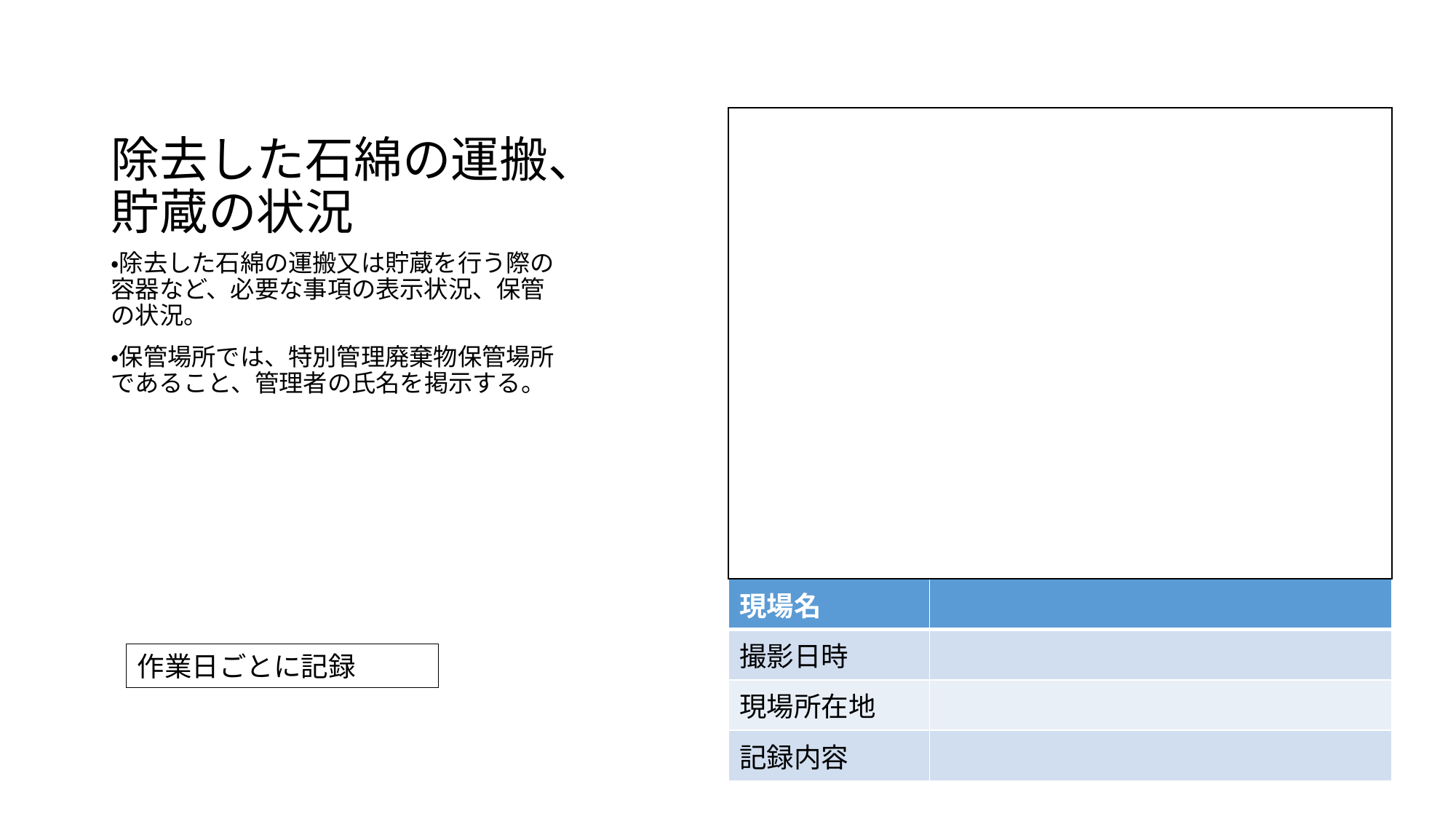

# 除去した石綿の運搬、貯蔵の状況

・除去した石綿の運搬又は貯蔵を行う際の容器など、必要な事項の表示状況、保管の状況。
・保管場所では、特別管理廃棄物保管場所であること、管理者の氏名を掲示する。
| 現場名 |  |
| --- | --- |
| 撮影日時 |  |
| 現場所在地 |  |
| 記録内容 |  |
作業日ごとに記録